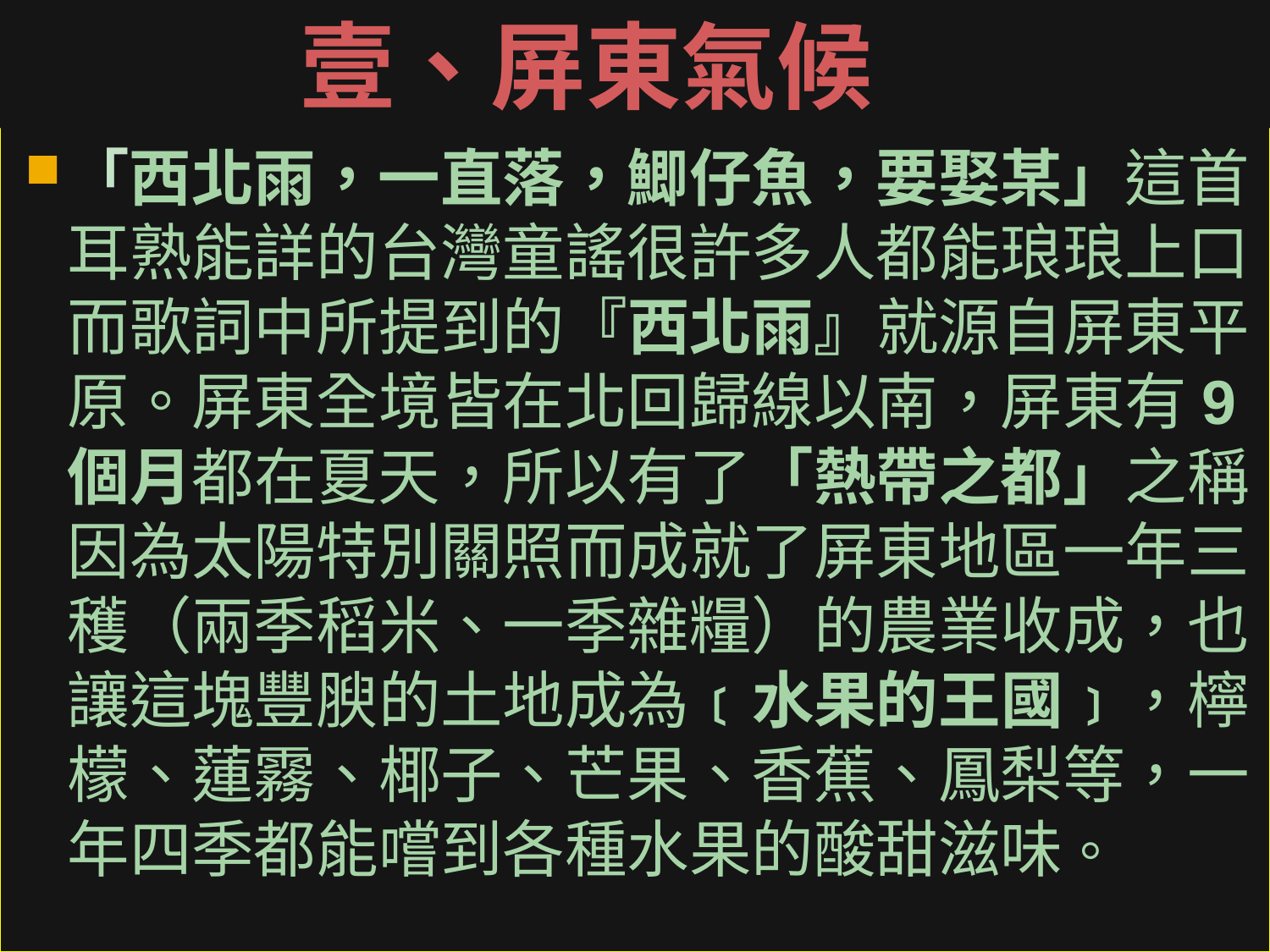

#
壹、屏東氣候
「西北雨，一直落，鯽仔魚，要娶某」這首耳熟能詳的台灣童謠很許多人都能琅琅上口，而歌詞中所提到的『西北雨』就源自屏東平原。屏東全境皆在北回歸線以南，屏東有9個月都在夏天，所以有了「熱帶之都」之稱。因為太陽特別關照而成就了屏東地區一年三穫（兩季稻米、一季雜糧）的農業收成，也讓這塊豐腴的土地成為﹝水果的王國﹞，檸檬、蓮霧、椰子、芒果、香蕉、鳳梨等，一年四季都能嚐到各種水果的酸甜滋味。